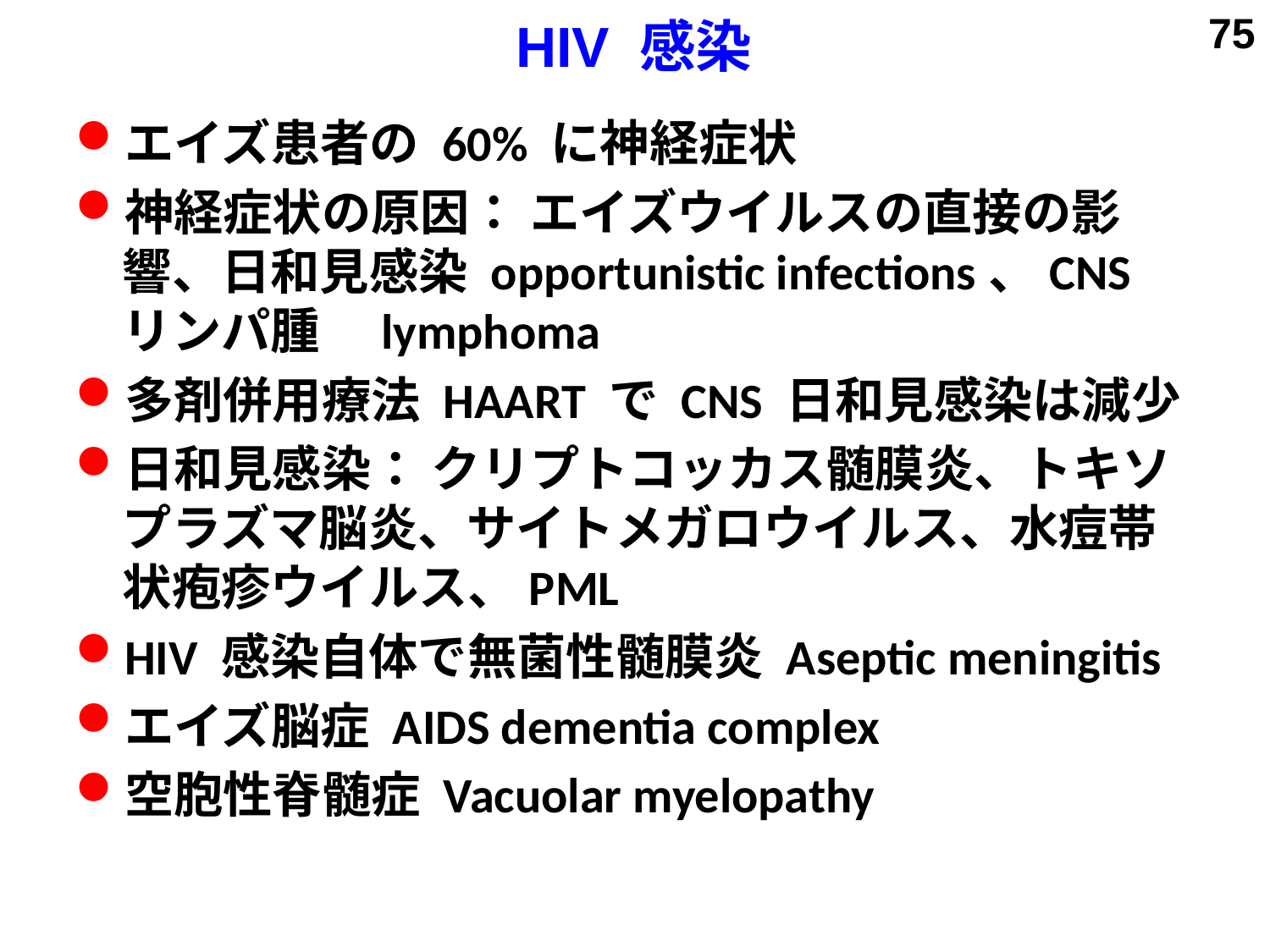

# HIV 感染
75
エイズ患者の 60% に神経症状
神経症状の原因： エイズウイルスの直接の影響、日和見感染 opportunistic infections、CNS リンパ腫　lymphoma
多剤併用療法 HAART で CNS 日和見感染は減少
日和見感染： クリプトコッカス髄膜炎、トキソプラズマ脳炎、サイトメガロウイルス、水痘帯状疱疹ウイルス、PML
HIV 感染自体で無菌性髄膜炎 Aseptic meningitis
エイズ脳症 AIDS dementia complex
空胞性脊髄症 Vacuolar myelopathy